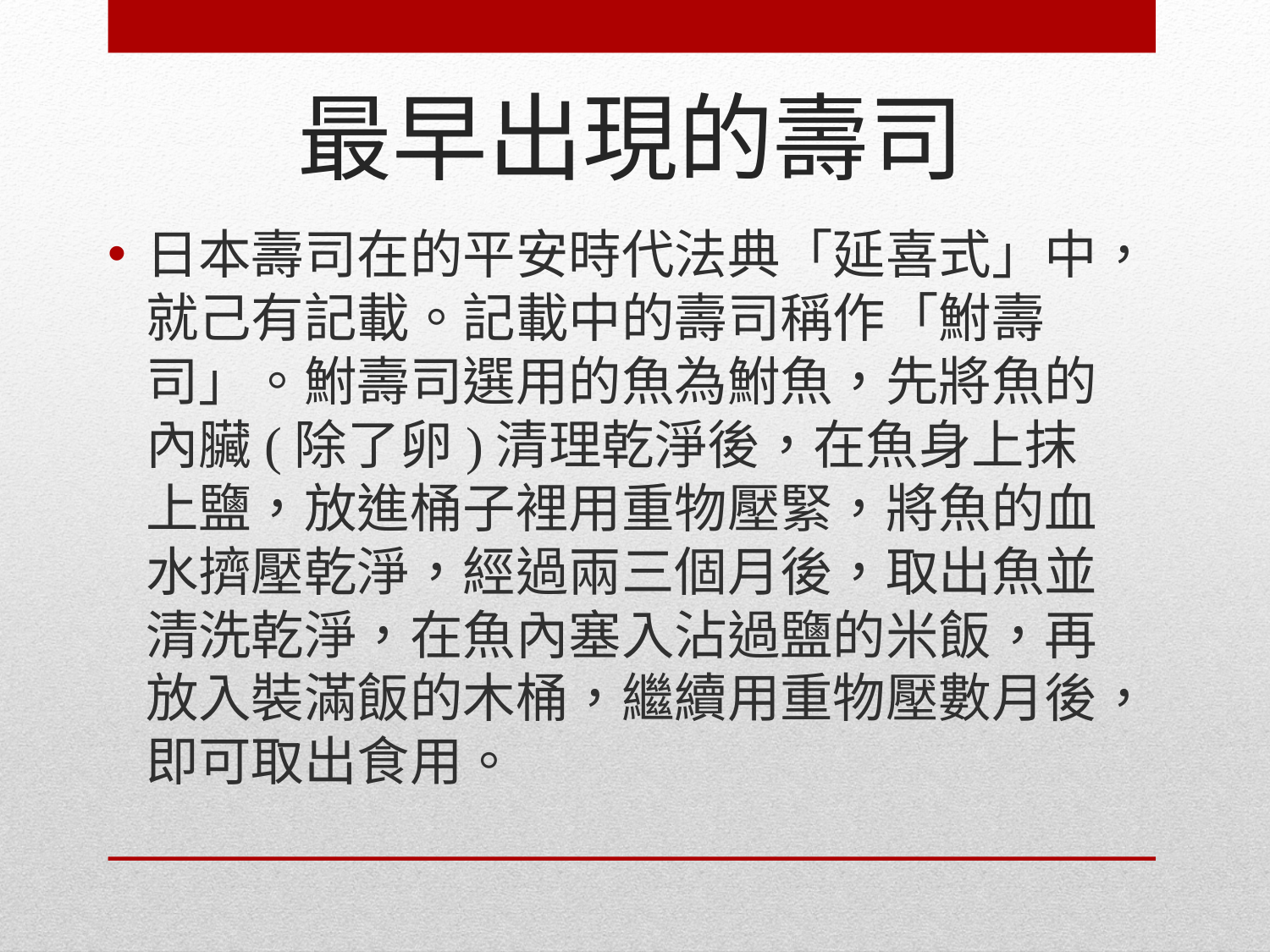

最早出現的壽司
日本壽司在的平安時代法典「延喜式」中，就己有記載。記載中的壽司稱作「鮒壽司」。鮒壽司選用的魚為鮒魚，先將魚的內臟(除了卵)清理乾淨後，在魚身上抹上鹽，放進桶子裡用重物壓緊，將魚的血水擠壓乾淨，經過兩三個月後，取出魚並清洗乾淨，在魚內塞入沾過鹽的米飯，再放入裝滿飯的木桶，繼續用重物壓數月後，即可取出食用。